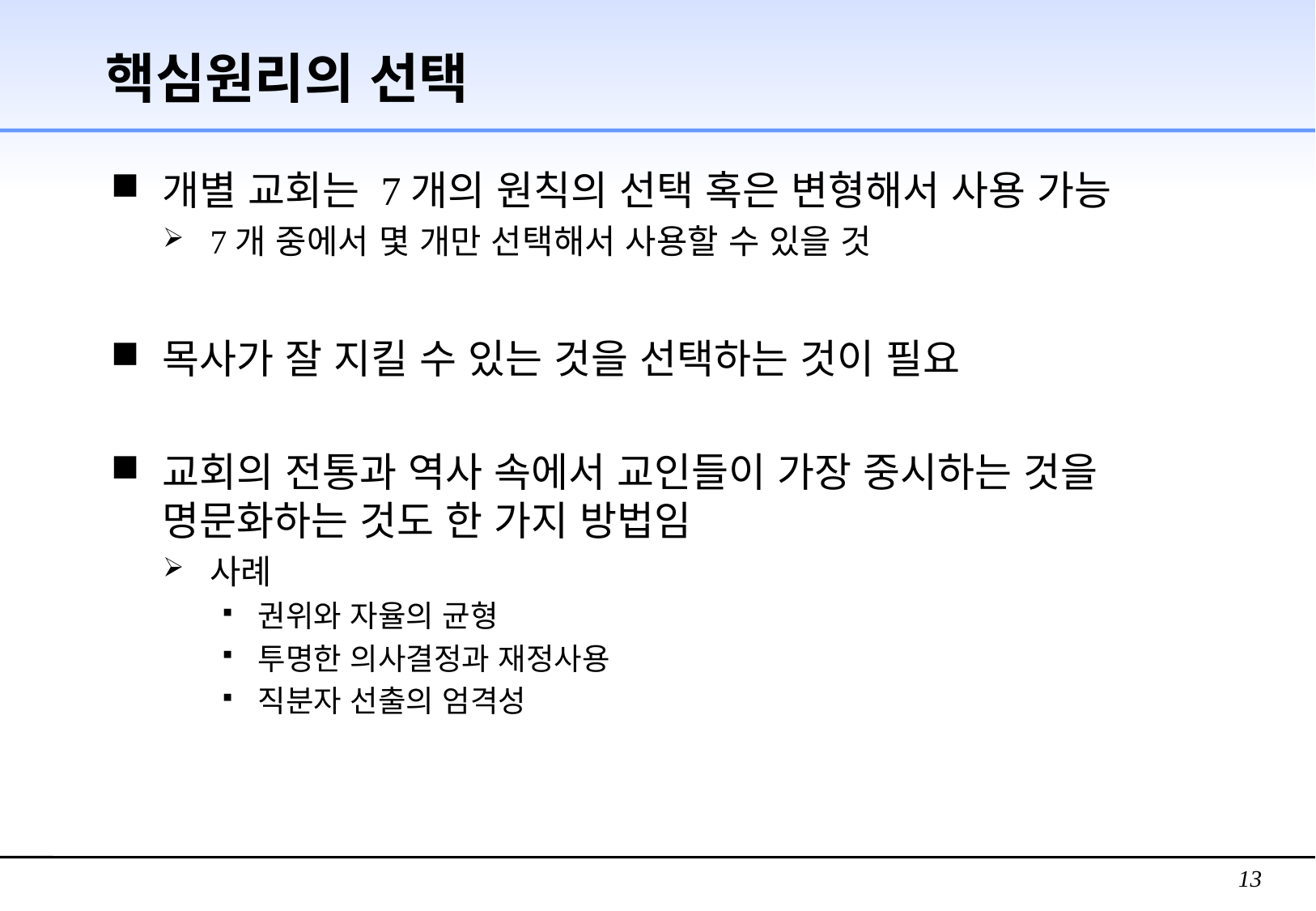

# 핵심원리의 선택
개별 교회는 7개의 원칙의 선택 혹은 변형해서 사용 가능
7개 중에서 몇 개만 선택해서 사용할 수 있을 것

목사가 잘 지킬 수 있는 것을 선택하는 것이 필요

교회의 전통과 역사 속에서 교인들이 가장 중시하는 것을 명문화하는 것도 한 가지 방법임
사례
권위와 자율의 균형
투명한 의사결정과 재정사용
직분자 선출의 엄격성
13